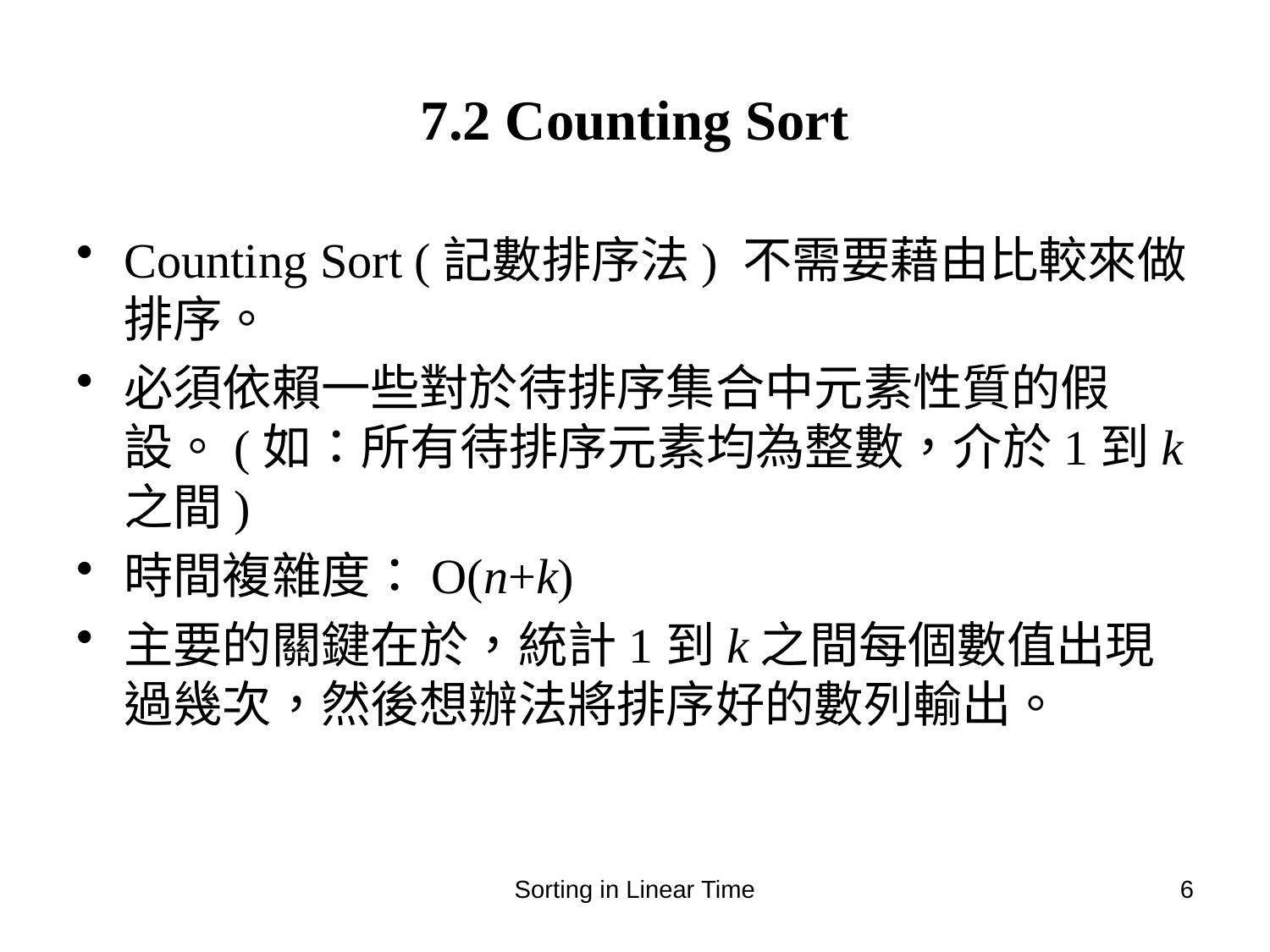

# 7.2 Counting Sort
Counting Sort (記數排序法) 不需要藉由比較來做排序。
必須依賴一些對於待排序集合中元素性質的假設。(如：所有待排序元素均為整數，介於1到k之間)
時間複雜度：O(n+k)
主要的關鍵在於，統計1到k之間每個數值出現過幾次，然後想辦法將排序好的數列輸出。
Sorting in Linear Time
6